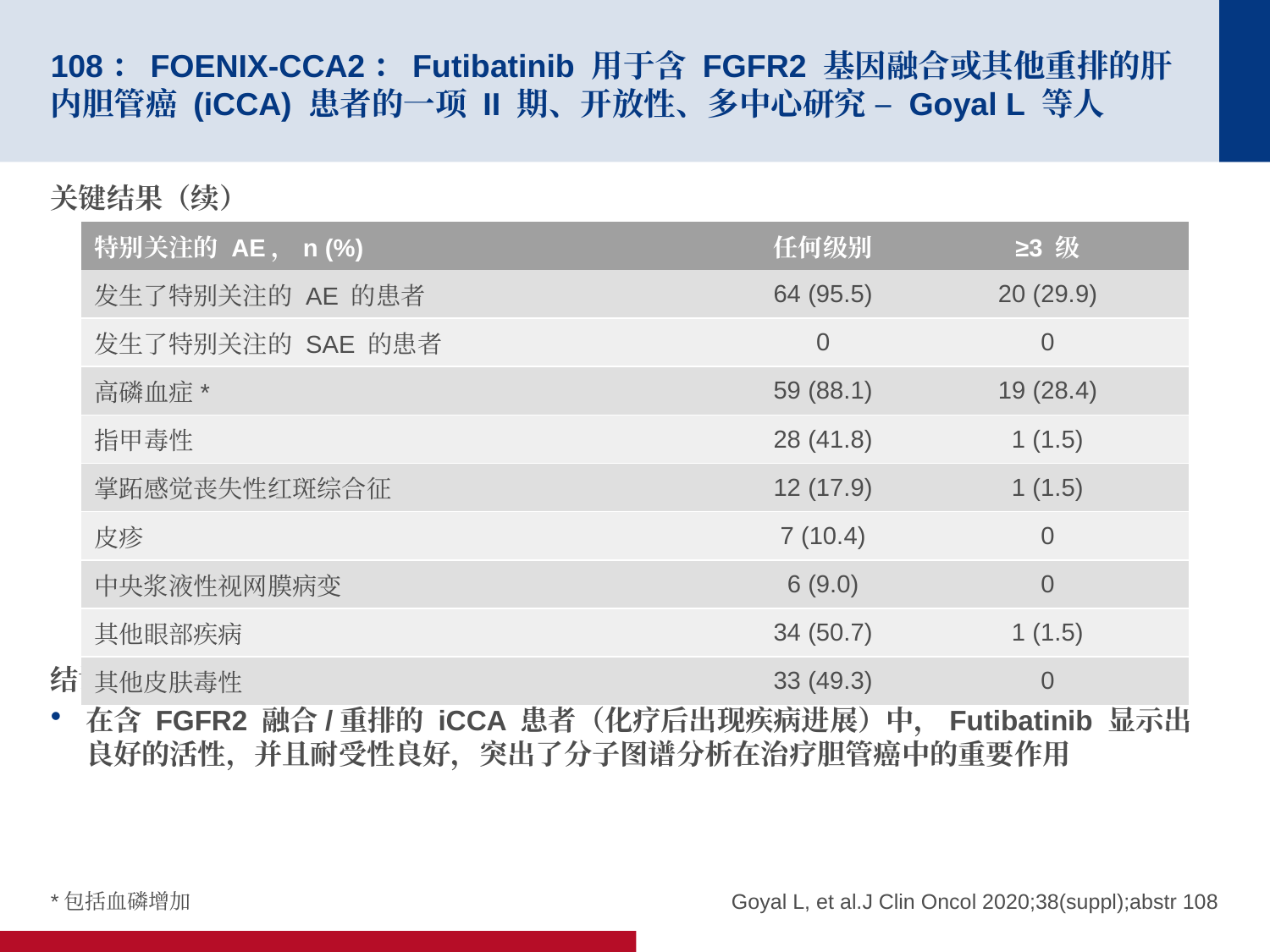

# 108：FOENIX-CCA2：Futibatinib 用于含 FGFR2 基因融合或其他重排的肝内胆管癌 (iCCA) 患者的一项 II 期、开放性、多中心研究 – Goyal L 等人
关键结果（续）
结论
在含 FGFR2 融合/重排的 iCCA 患者（化疗后出现疾病进展）中，Futibatinib 显示出良好的活性，并且耐受性良好，突出了分子图谱分析在治疗胆管癌中的重要作用
| 特别关注的 AE，n (%) | 任何级别 | ≥3 级 |
| --- | --- | --- |
| 发生了特别关注的 AE 的患者 | 64 (95.5) | 20 (29.9) |
| 发生了特别关注的 SAE 的患者 | 0 | 0 |
| 高磷血症\* | 59 (88.1) | 19 (28.4) |
| 指甲毒性 | 28 (41.8) | 1 (1.5) |
| 掌跖感觉丧失性红斑综合征 | 12 (17.9) | 1 (1.5) |
| 皮疹 | 7 (10.4) | 0 |
| 中央浆液性视网膜病变 | 6 (9.0) | 0 |
| 其他眼部疾病 | 34 (50.7) | 1 (1.5) |
| 其他皮肤毒性 | 33 (49.3) | 0 |
*包括血磷增加
Goyal L, et al.J Clin Oncol 2020;38(suppl);abstr 108